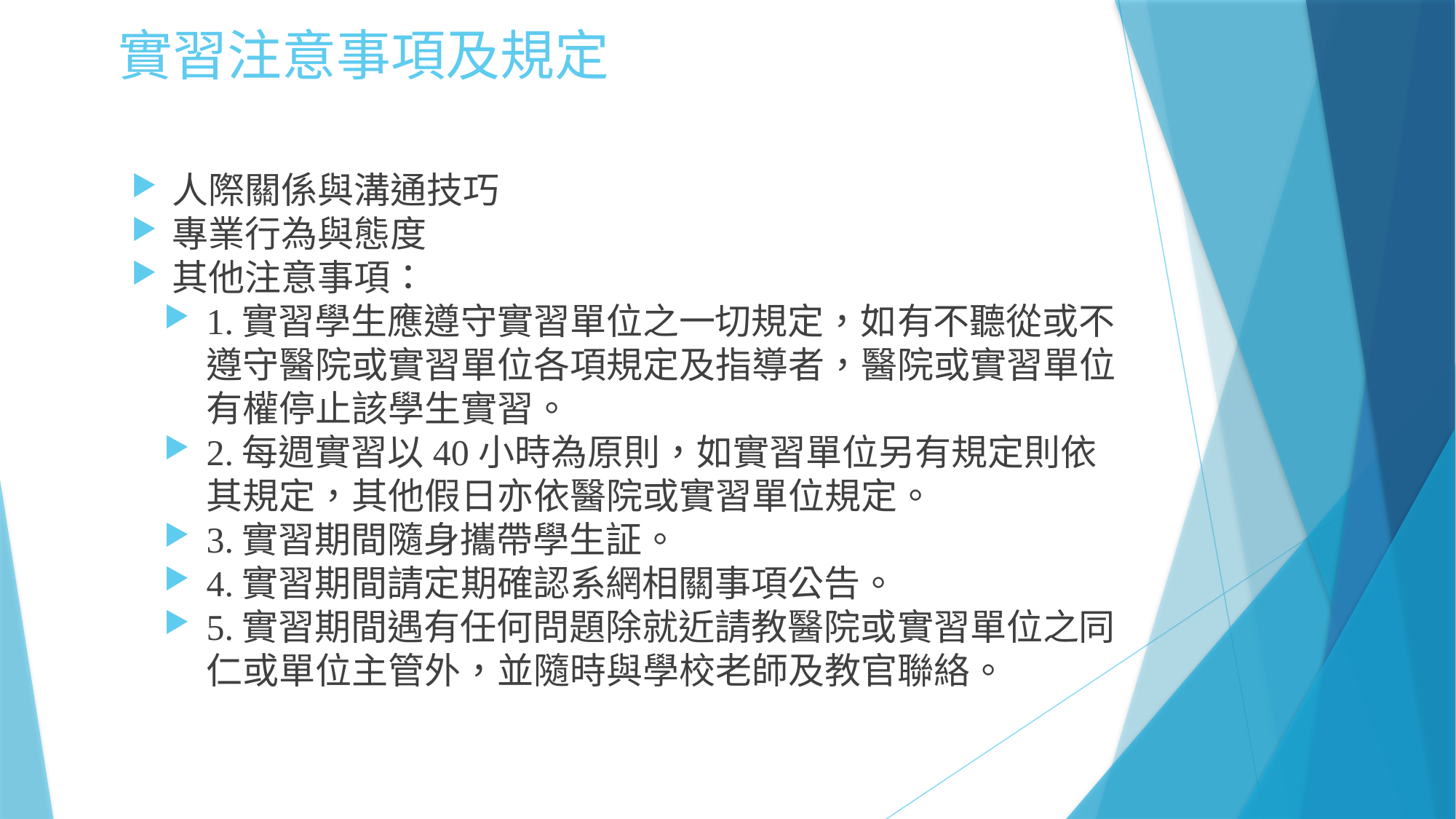

# 實習注意事項及規定
人際關係與溝通技巧
專業行為與態度
其他注意事項：
1.實習學生應遵守實習單位之一切規定，如有不聽從或不遵守醫院或實習單位各項規定及指導者，醫院或實習單位有權停止該學生實習。
2.每週實習以40小時為原則，如實習單位另有規定則依其規定，其他假日亦依醫院或實習單位規定。
3.實習期間隨身攜帶學生証。
4.實習期間請定期確認系網相關事項公告。
5.實習期間遇有任何問題除就近請教醫院或實習單位之同仁或單位主管外，並隨時與學校老師及教官聯絡。